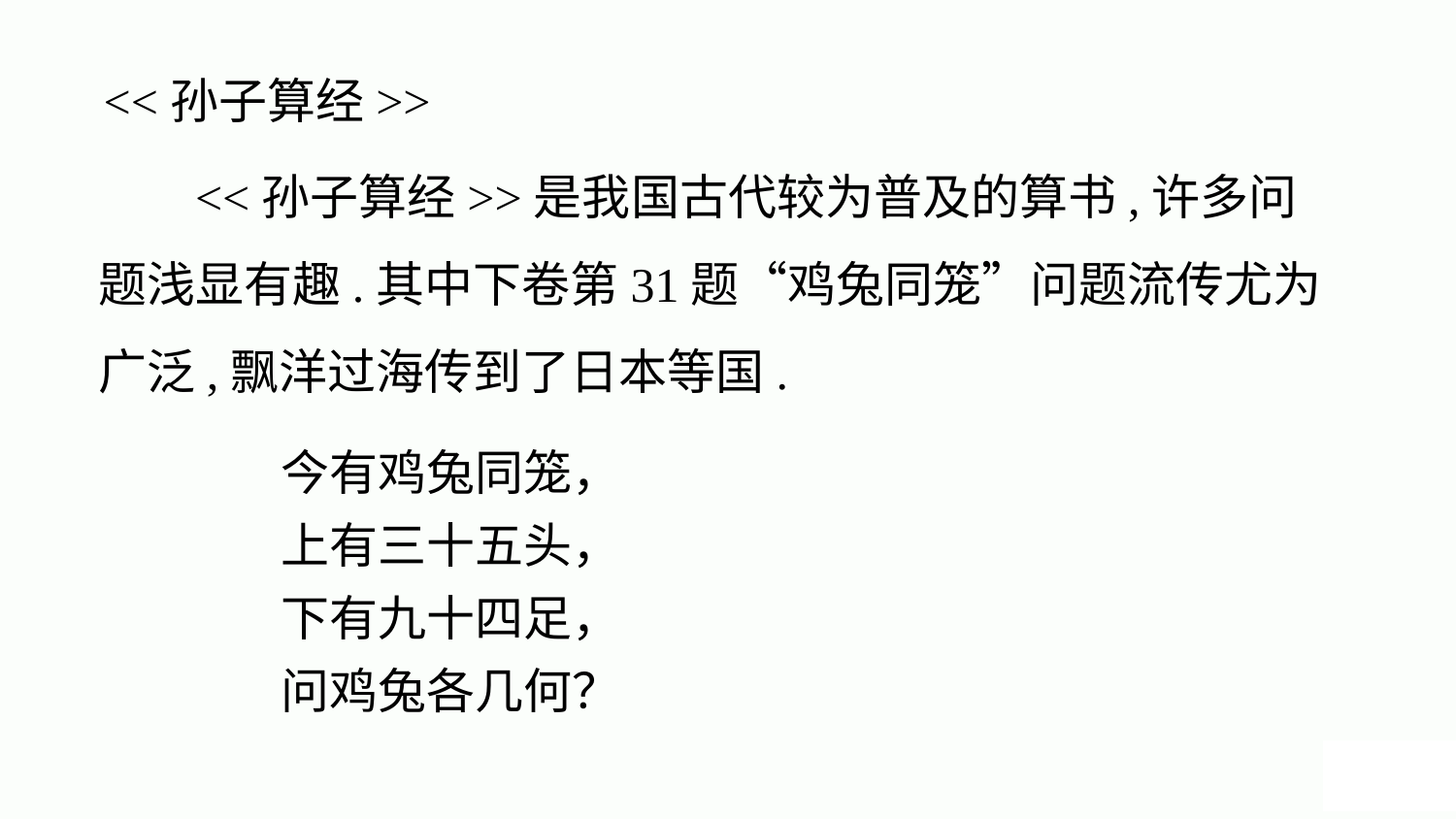

<<孙子算经>>
        <<孙子算经>>是我国古代较为普及的算书,许多问题浅显有趣.其中下卷第31题“鸡兔同笼”问题流传尤为广泛,飘洋过海传到了日本等国.
今有鸡兔同笼，
上有三十五头，
下有九十四足，
问鸡兔各几何？